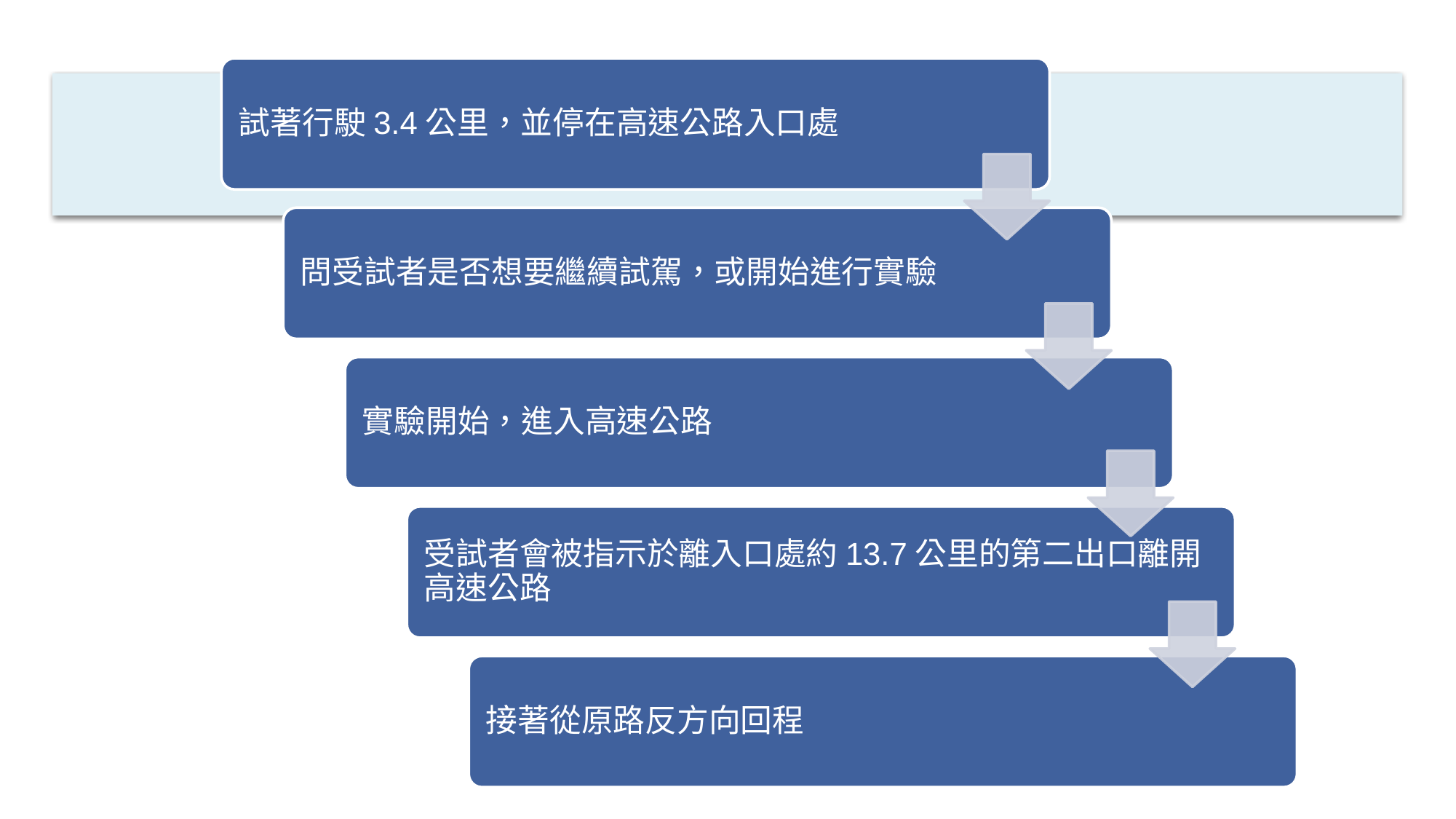

試著行駛3.4公里，並停在高速公路入口處
問受試者是否想要繼續試駕，或開始進行實驗
實驗開始，進入高速公路
受試者會被指示於離入口處約13.7公里的第二出口離開高速公路
接著從原路反方向回程

# 實驗設計